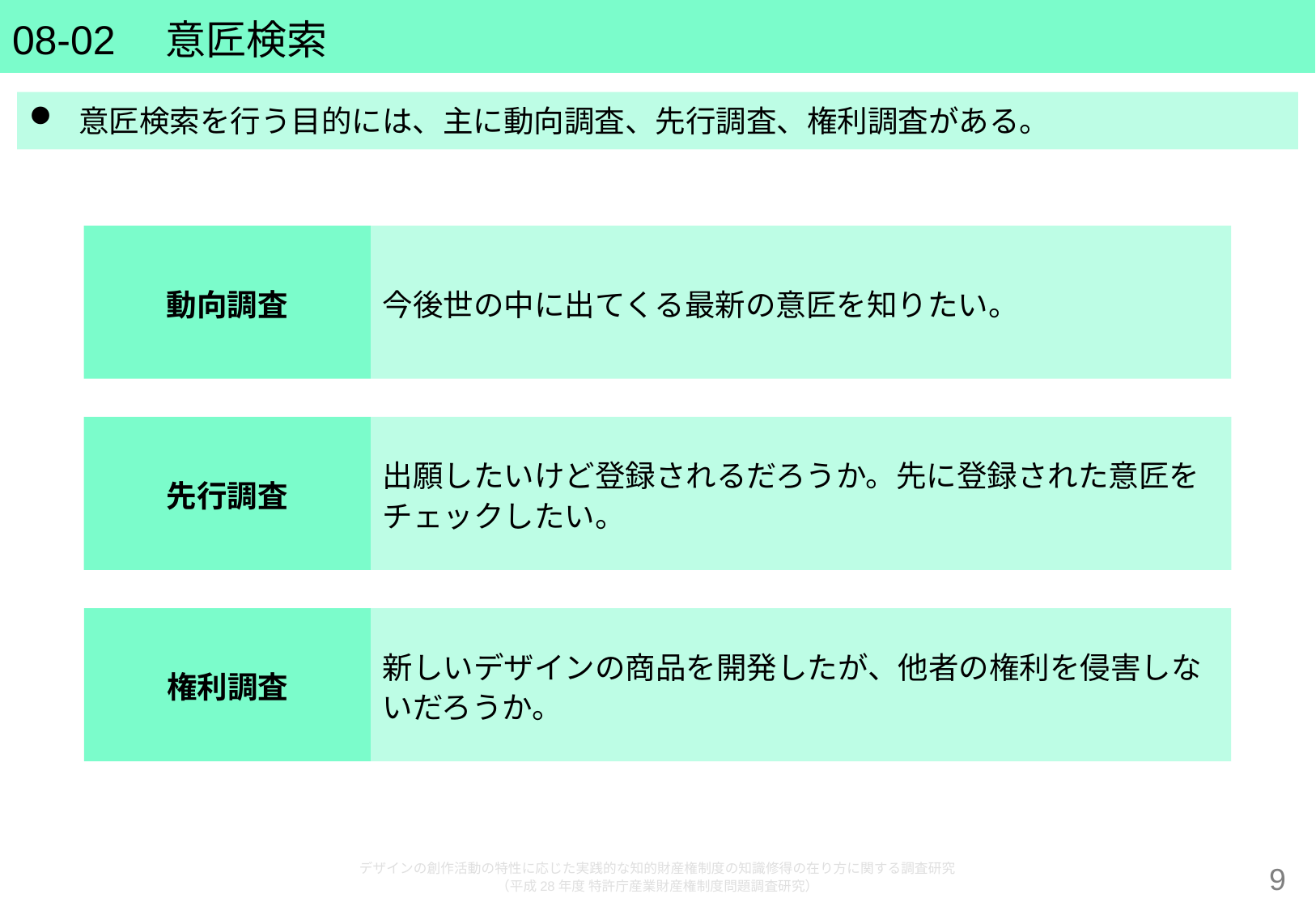

# 08-02　意匠検索
意匠検索を行う目的には、主に動向調査、先行調査、権利調査がある。
動向調査
今後世の中に出てくる最新の意匠を知りたい。
先行調査
出願したいけど登録されるだろうか。先に登録された意匠をチェックしたい。
権利調査
新しいデザインの商品を開発したが、他者の権利を侵害しないだろうか。
デザインの創作活動の特性に応じた実践的な知的財産権制度の知識修得の在り方に関する調査研究
（平成28年度 特許庁産業財産権制度問題調査研究）
9